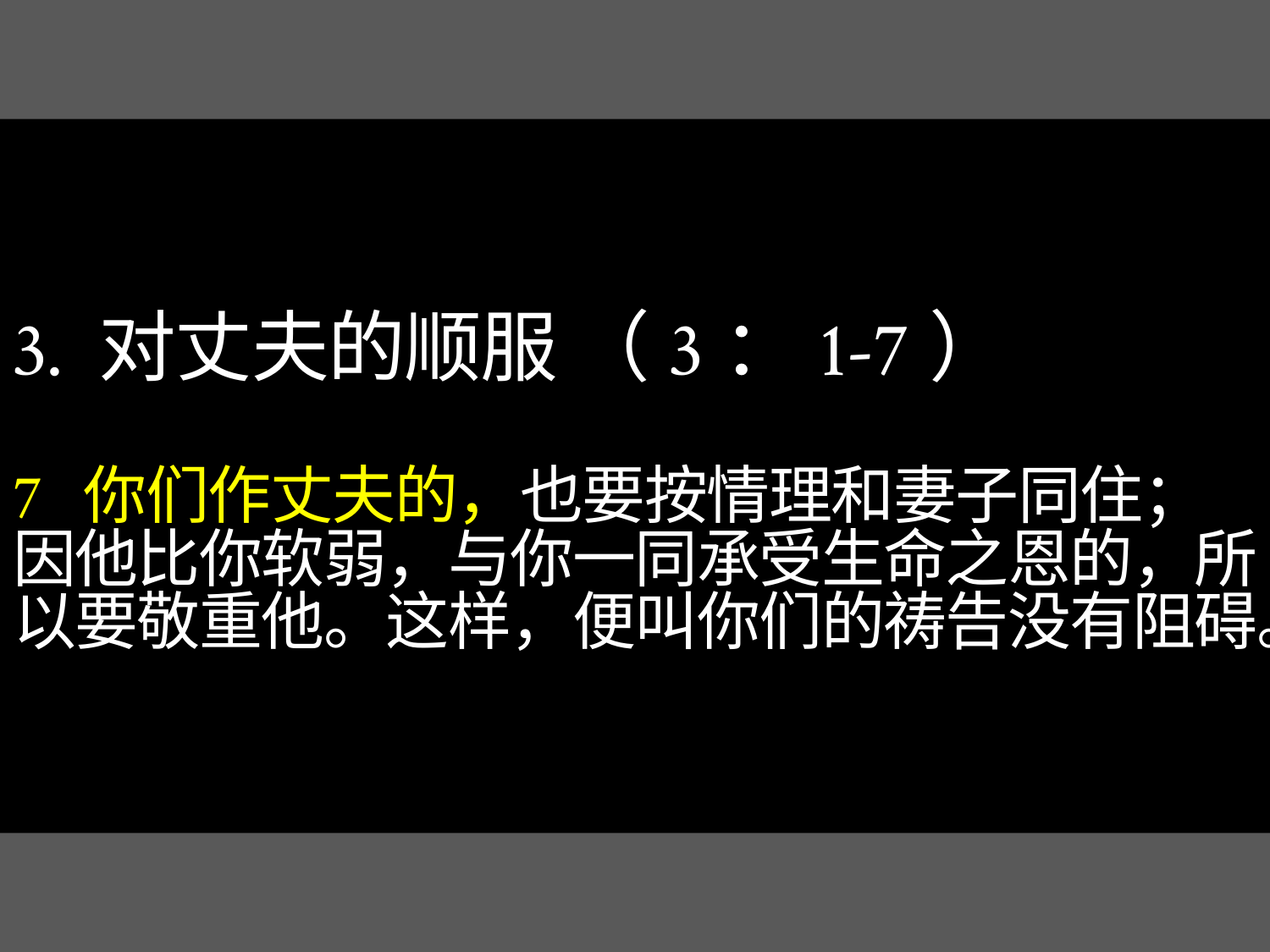

# 3. 对丈夫的顺服 （3：1-7） 7  你们作丈夫的，也要按情理和妻子同住；因他比你软弱，与你一同承受生命之恩的，所以要敬重他。这样，便叫你们的祷告没有阻碍。